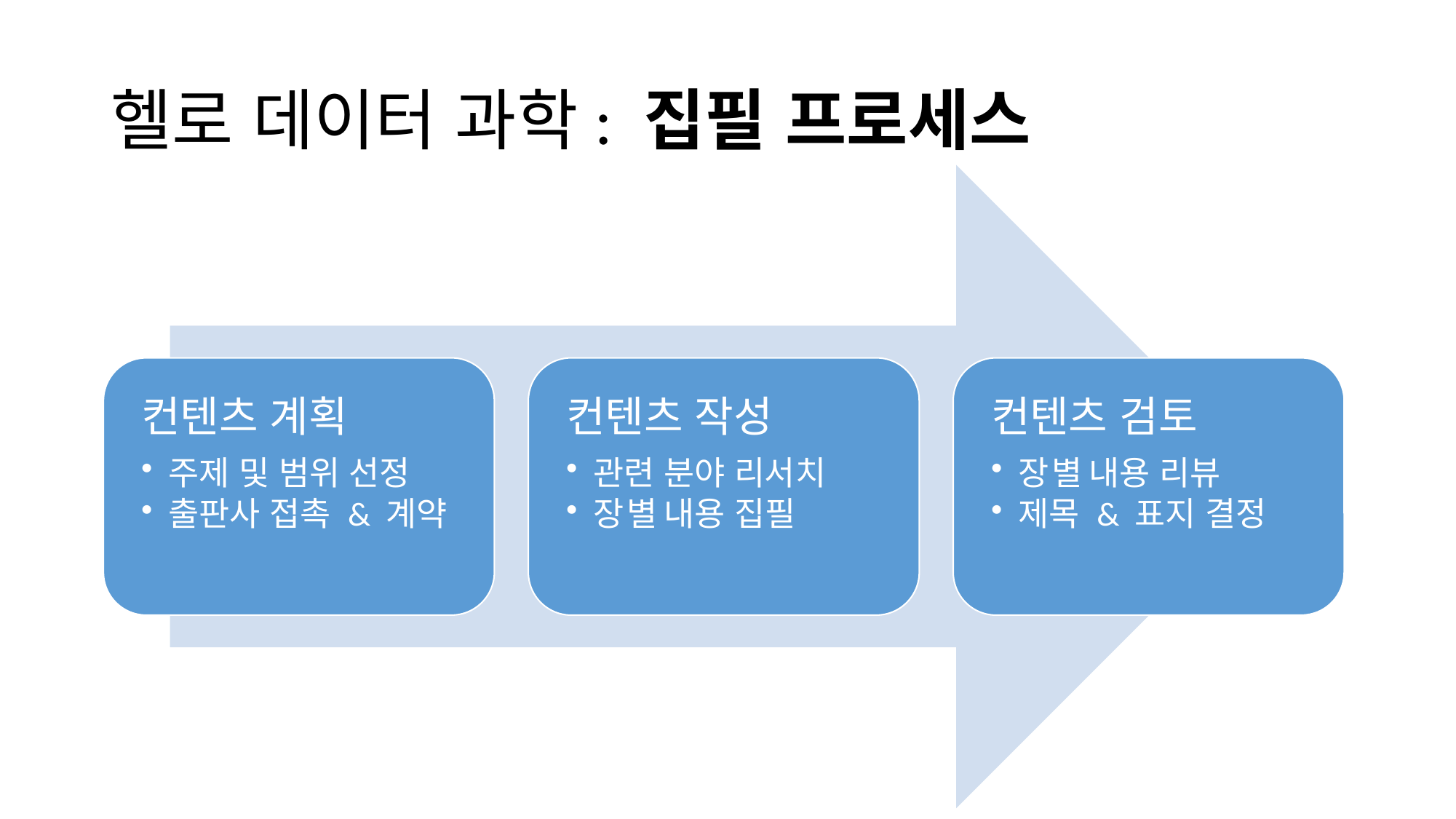

# 헬로 데이터 과학: 집필 프로세스
컨텐츠 계획
주제 및 범위 선정
출판사 접촉 & 계약
컨텐츠 작성
관련 분야 리서치
장별 내용 집필
컨텐츠 검토
장별 내용 리뷰
제목 & 표지 결정